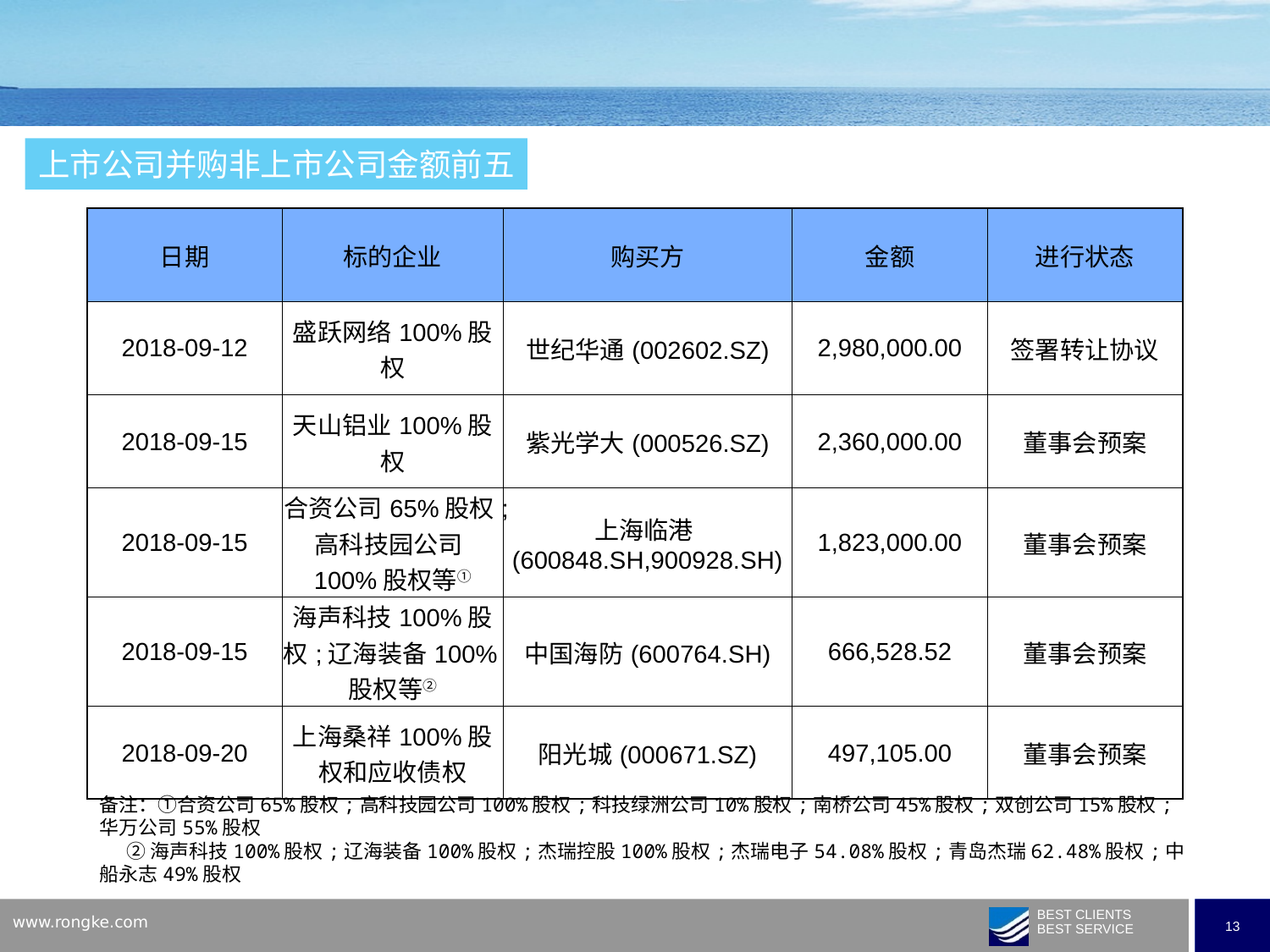

上市公司并购非上市公司金额前五
| 日期 | 标的企业 | 购买方 | 金额 | 进行状态 |
| --- | --- | --- | --- | --- |
| 2018-09-12 | 盛跃网络100%股权 | 世纪华通(002602.SZ) | 2,980,000.00 | 签署转让协议 |
| 2018-09-15 | 天山铝业100%股权 | 紫光学大(000526.SZ) | 2,360,000.00 | 董事会预案 |
| 2018-09-15 | 合资公司65%股权;高科技园公司100%股权等① | 上海临港(600848.SH,900928.SH) | 1,823,000.00 | 董事会预案 |
| 2018-09-15 | 海声科技100%股权;辽海装备100%股权等② | 中国海防(600764.SH) | 666,528.52 | 董事会预案 |
| 2018-09-20 | 上海桑祥100%股权和应收债权 | 阳光城(000671.SZ) | 497,105.00 | 董事会预案 |
备注：①合资公司65%股权;高科技园公司100%股权;科技绿洲公司10%股权;南桥公司45%股权;双创公司15%股权;华万公司55%股权
      ②海声科技100%股权;辽海装备100%股权;杰瑞控股100%股权;杰瑞电子54.08%股权;青岛杰瑞62.48%股权;中船永志49%股权